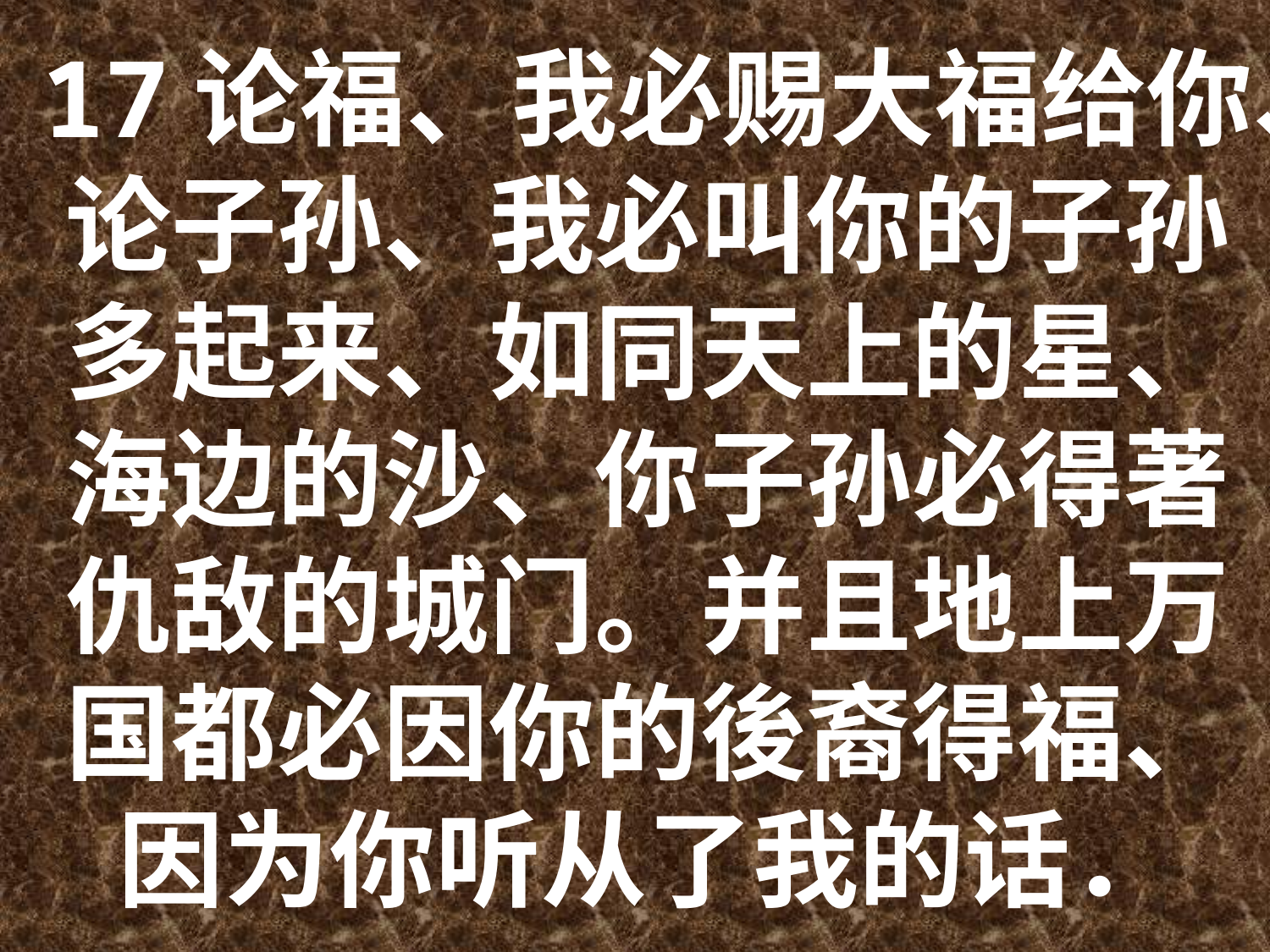

17论福、我必赐大福给你、论子孙、我必叫你的子孙多起来、如同天上的星、海边的沙、你子孙必得著仇敌的城门。并且地上万国都必因你的後裔得福、因为你听从了我的话．